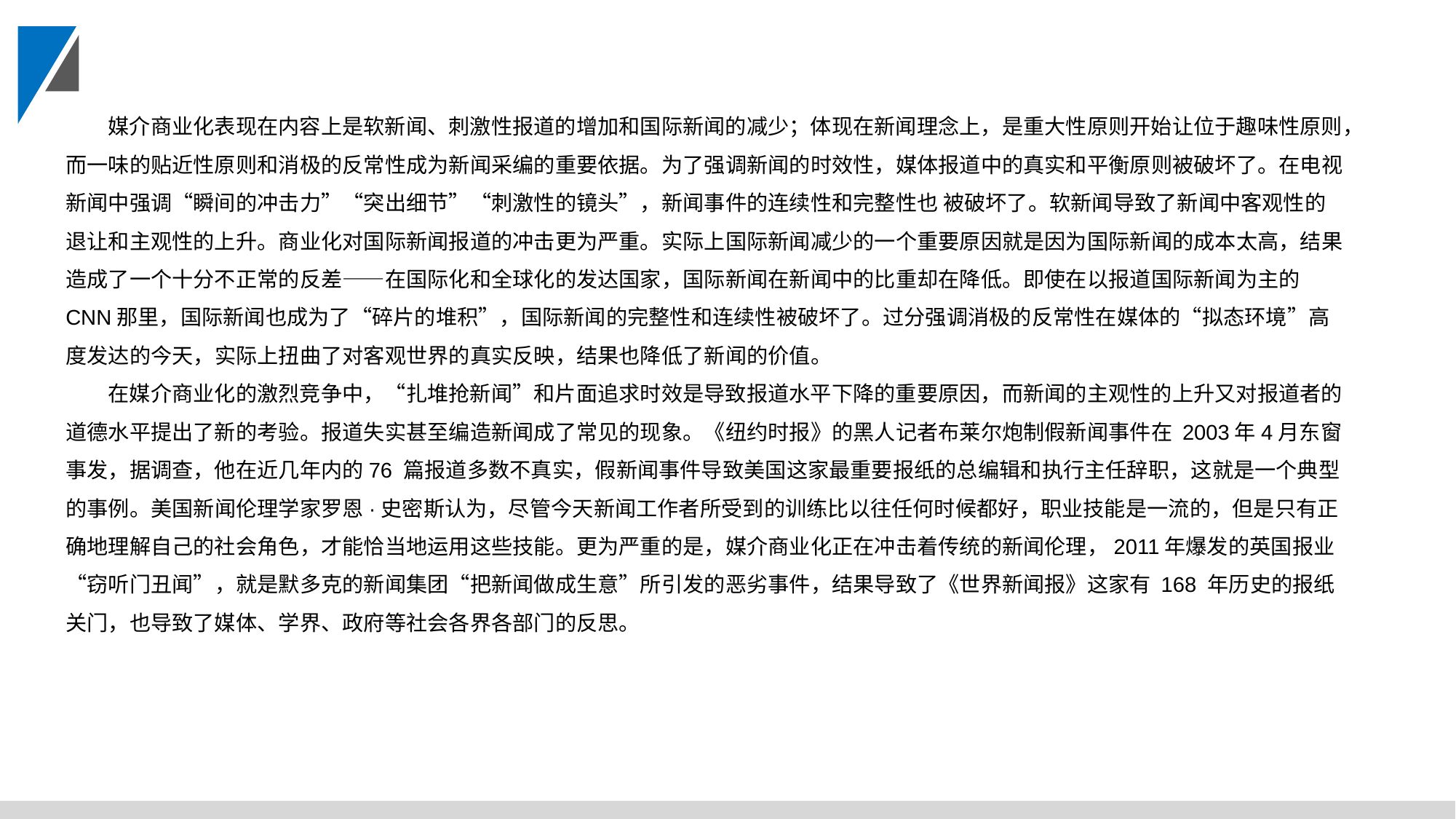

媒介商业化表现在内容上是软新闻、刺激性报道的增加和国际新闻的减少；体现在新闻理念上，是重大性原则开始让位于趣味性原则，而一味的贴近性原则和消极的反常性成为新闻采编的重要依据。为了强调新闻的时效性，媒体报道中的真实和平衡原则被破坏了。在电视新闻中强调“瞬间的冲击力”“突出细节”“刺激性的镜头”，新闻事件的连续性和完整性也 被破坏了。软新闻导致了新闻中客观性的退让和主观性的上升。商业化对国际新闻报道的冲击更为严重。实际上国际新闻减少的一个重要原因就是因为国际新闻的成本太高，结果造成了一个十分不正常的反差——在国际化和全球化的发达国家，国际新闻在新闻中的比重却在降低。即使在以报道国际新闻为主的 CNN那里，国际新闻也成为了“碎片的堆积”，国际新闻的完整性和连续性被破坏了。过分强调消极的反常性在媒体的“拟态环境”高度发达的今天，实际上扭曲了对客观世界的真实反映，结果也降低了新闻的价值。
在媒介商业化的激烈竞争中，“扎堆抢新闻”和片面追求时效是导致报道水平下降的重要原因，而新闻的主观性的上升又对报道者的道德水平提出了新的考验。报道失实甚至编造新闻成了常见的现象。《纽约时报》的黑人记者布莱尔炮制假新闻事件在 2003年4月东窗事发，据调查，他在近几年内的76 篇报道多数不真实，假新闻事件导致美国这家最重要报纸的总编辑和执行主任辞职，这就是一个典型的事例。美国新闻伦理学家罗恩·史密斯认为，尽管今天新闻工作者所受到的训练比以往任何时候都好，职业技能是一流的，但是只有正确地理解自己的社会角色，才能恰当地运用这些技能。更为严重的是，媒介商业化正在冲击着传统的新闻伦理，2011年爆发的英国报业“窃听门丑闻”，就是默多克的新闻集团“把新闻做成生意”所引发的恶劣事件，结果导致了《世界新闻报》这家有 168 年历史的报纸关门，也导致了媒体、学界、政府等社会各界各部门的反思。